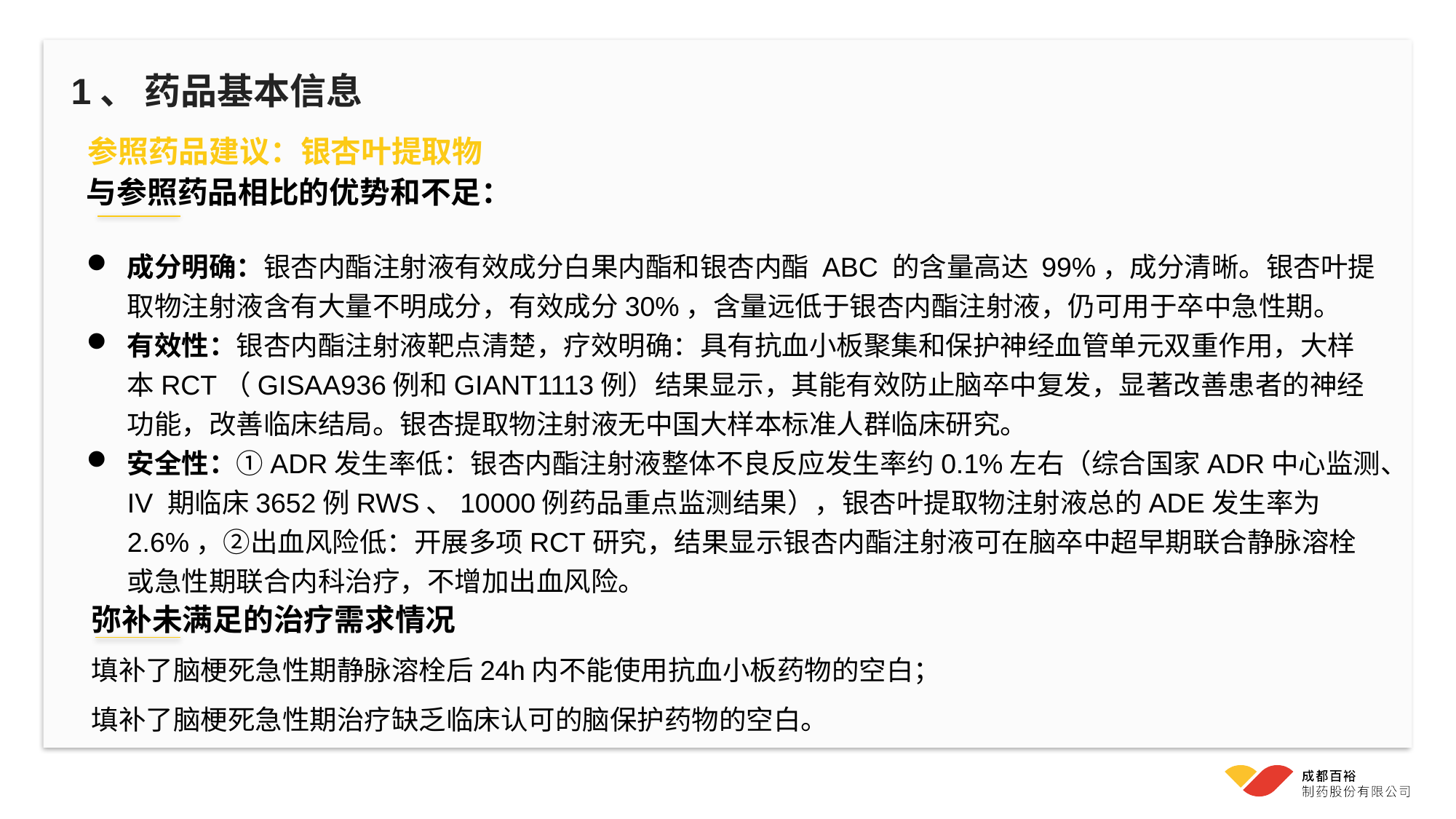

1、 药品基本信息
参照药品建议：银杏叶提取物
与参照药品相比的优势和不足：
成分明确：银杏内酯注射液有效成分白果内酯和银杏内酯 ABC 的含量高达 99%，成分清晰。银杏叶提取物注射液含有大量不明成分，有效成分30%，含量远低于银杏内酯注射液，仍可用于卒中急性期。
有效性：银杏内酯注射液靶点清楚，疗效明确：具有抗血小板聚集和保护神经血管单元双重作用，大样本RCT（GISAA936例和GIANT1113例）结果显示，其能有效防止脑卒中复发，显著改善患者的神经功能，改善临床结局。银杏提取物注射液无中国大样本标准人群临床研究。
安全性：①ADR发生率低：银杏内酯注射液整体不良反应发生率约0.1%左右（综合国家ADR中心监测、IV 期临床3652例RWS、10000例药品重点监测结果），银杏叶提取物注射液总的ADE发生率为2.6%，②出血风险低：开展多项RCT研究，结果显示银杏内酯注射液可在脑卒中超早期联合静脉溶栓或急性期联合内科治疗，不增加出血风险。
弥补未满足的治疗需求情况
填补了脑梗死急性期静脉溶栓后24h内不能使用抗血小板药物的空白；
填补了脑梗死急性期治疗缺乏临床认可的脑保护药物的空白。